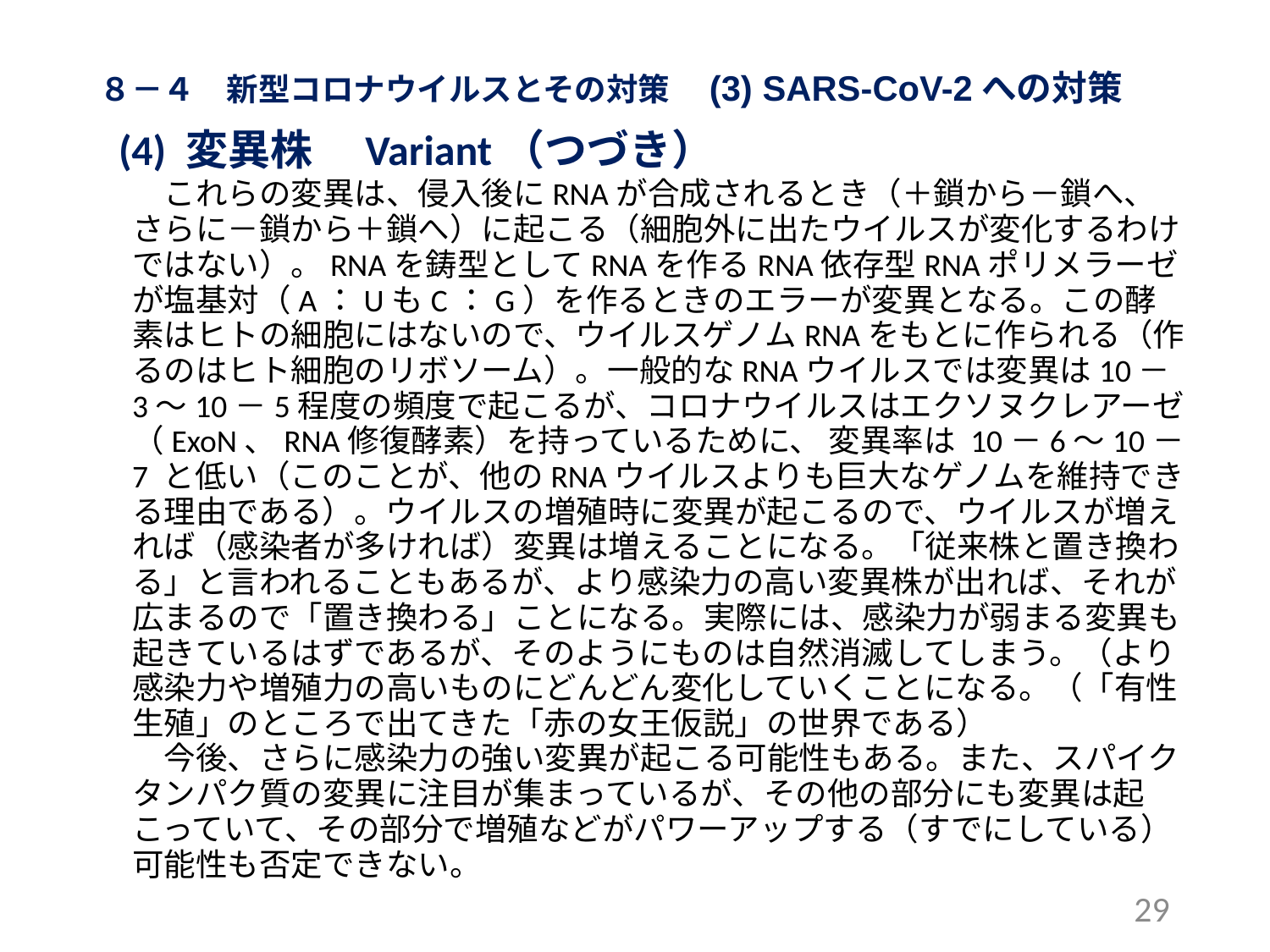

８－４　新型コロナウイルスとその対策　(3) SARS-CoV-2への対策

  (4) 変異株　Variant（つづき）

　これらの変異は、侵入後にRNAが合成されるとき（＋鎖から－鎖へ、さらに－鎖から＋鎖へ）に起こる（細胞外に出たウイルスが変化するわけではない）。RNAを鋳型としてRNAを作るRNA依存型RNAポリメラーゼが塩基対（A：UもC：G）を作るときのエラーが変異となる。この酵素はヒトの細胞にはないので、ウイルスゲノムRNAをもとに作られる（作るのはヒト細胞のリボソーム）。一般的なRNAウイルスでは変異は10－3～10－5程度の頻度で起こるが、コロナウイルスはエクソヌクレアーゼ（ExoN、RNA修復酵素）を持っているために、 変異率は 10－6～10－7 と低い（このことが、他のRNAウイルスよりも巨大なゲノムを維持できる理由である）。ウイルスの増殖時に変異が起こるので、ウイルスが増えれば（感染者が多ければ）変異は増えることになる。「従来株と置き換わる」と言われることもあるが、より感染力の高い変異株が出れば、それが広まるので「置き換わる」ことになる。実際には、感染力が弱まる変異も起きているはずであるが、そのようにものは自然消滅してしまう。（より感染力や増殖力の高いものにどんどん変化していくことになる。（「有性生殖」のところで出てきた「赤の女王仮説」の世界である）
　今後、さらに感染力の強い変異が起こる可能性もある。また、スパイクタンパク質の変異に注目が集まっているが、その他の部分にも変異は起こっていて、その部分で増殖などがパワーアップする（すでにしている）可能性も否定できない。
29